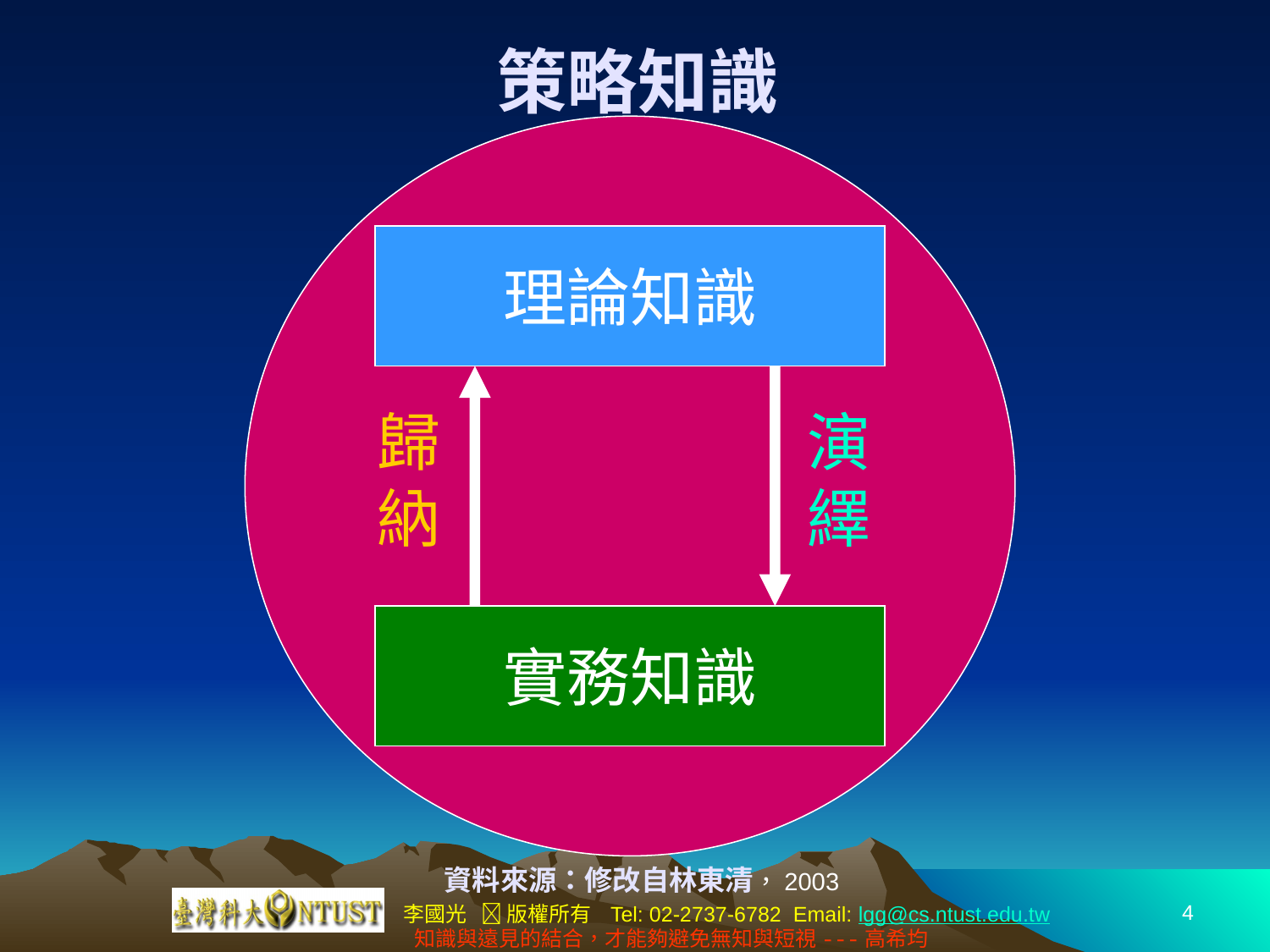

# 策略知識

理論知識

歸
納
演
繹
實務知識
資料來源：修改自林東清，2003
4